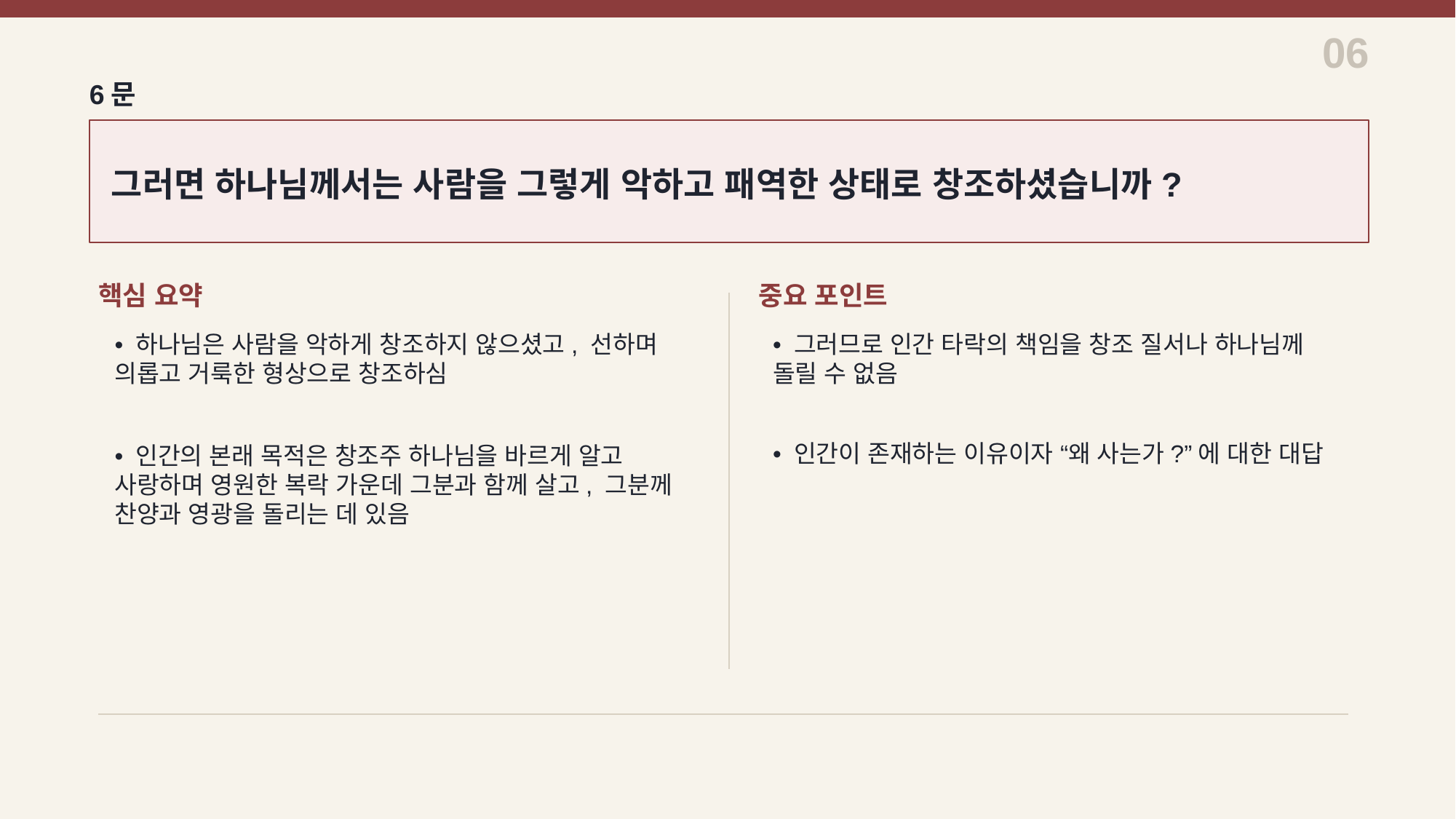

06
6문

그러면 하나님께서는 사람을 그렇게 악하고 패역한 상태로 창조하셨습니까?
핵심 요약
중요 포인트
• 하나님은 사람을 악하게 창조하지 않으셨고, 선하며 의롭고 거룩한 형상으로 창조하심
• 그러므로 인간 타락의 책임을 창조 질서나 하나님께 돌릴 수 없음
• 인간이 존재하는 이유이자 “왜 사는가?”에 대한 대답
• 인간의 본래 목적은 창조주 하나님을 바르게 알고 사랑하며 영원한 복락 가운데 그분과 함께 살고, 그분께 찬양과 영광을 돌리는 데 있음